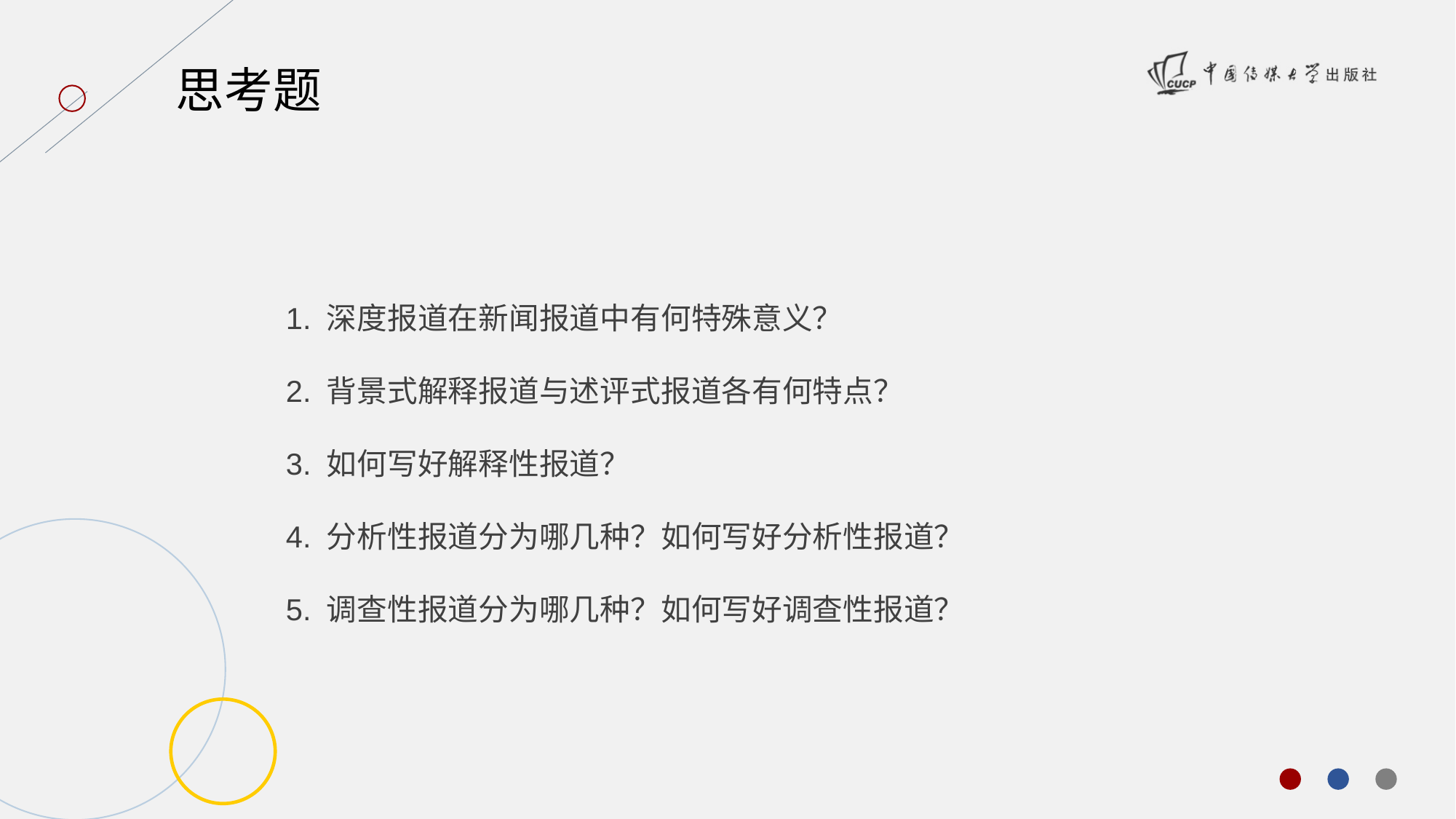

思考题

1. 深度报道在新闻报道中有何特殊意义？
2. 背景式解释报道与述评式报道各有何特点？
3. 如何写好解释性报道？
4. 分析性报道分为哪几种？如何写好分析性报道？
5. 调查性报道分为哪几种？如何写好调查性报道？